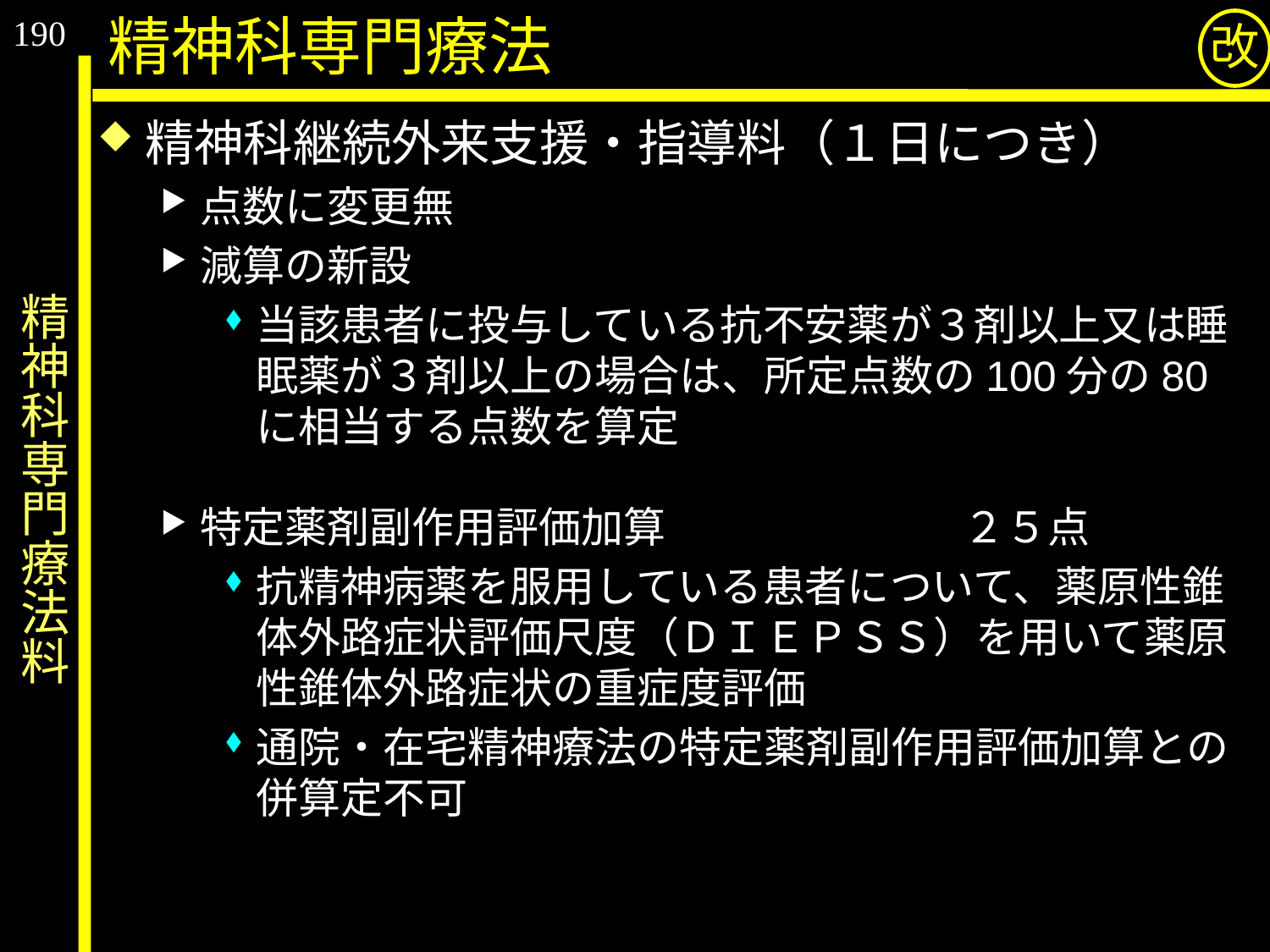

190
精神科専門療法
改

精神科継続外来支援・指導料（１日につき）
点数に変更無
減算の新設
当該患者に投与している抗不安薬が３剤以上又は睡眠薬が３剤以上の場合は、所定点数の100分の80に相当する点数を算定

特定薬剤副作用評価加算　　　　　　　２５点
抗精神病薬を服用している患者について、薬原性錐体外路症状評価尺度（ＤＩＥＰＳＳ）を用いて薬原性錐体外路症状の重症度評価
通院・在宅精神療法の特定薬剤副作用評価加算との併算定不可

# 精神科専門療法料